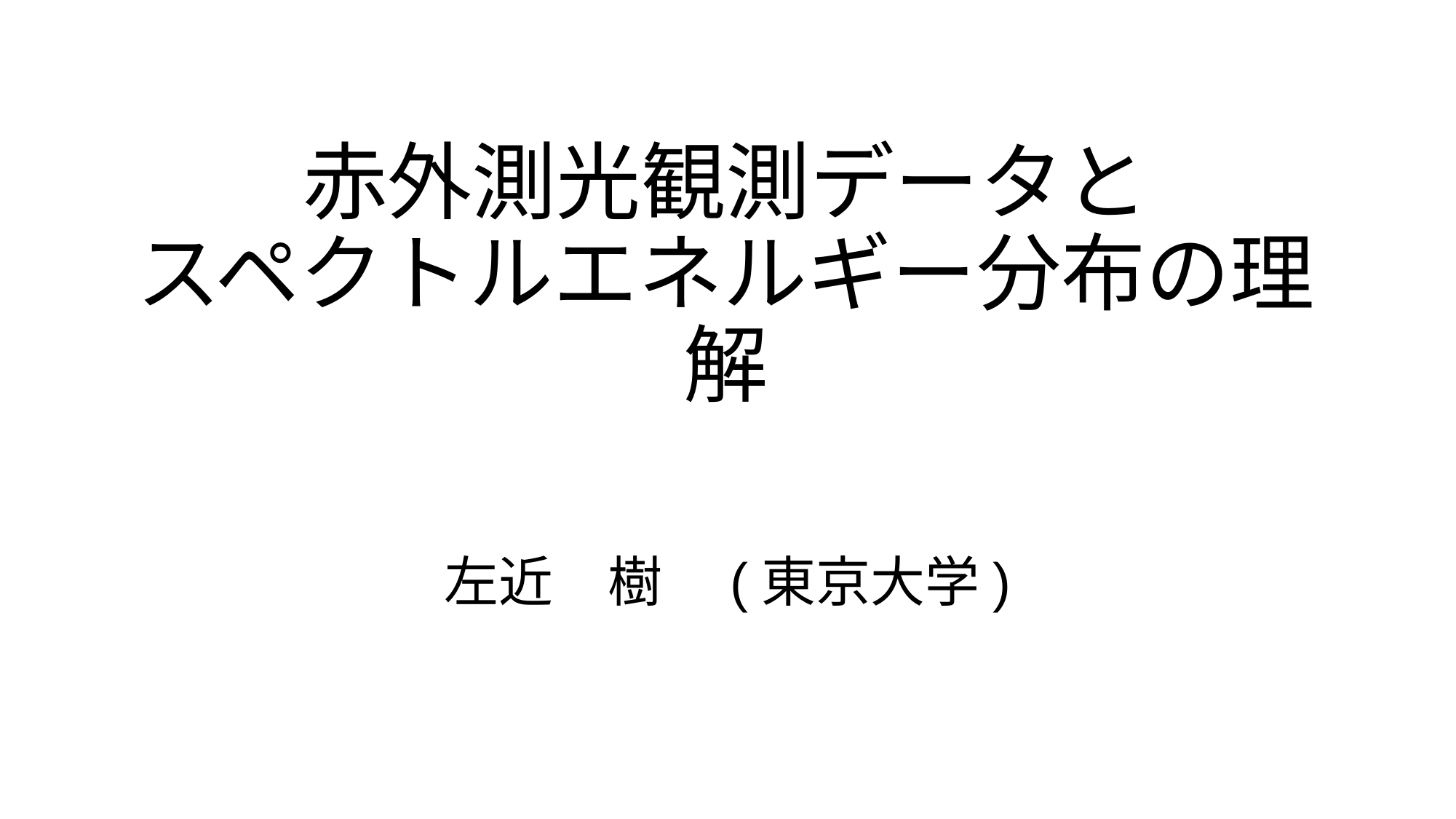

# 赤外測光観測データと スペクトルエネルギー分布の理解
左近　樹　(東京大学)